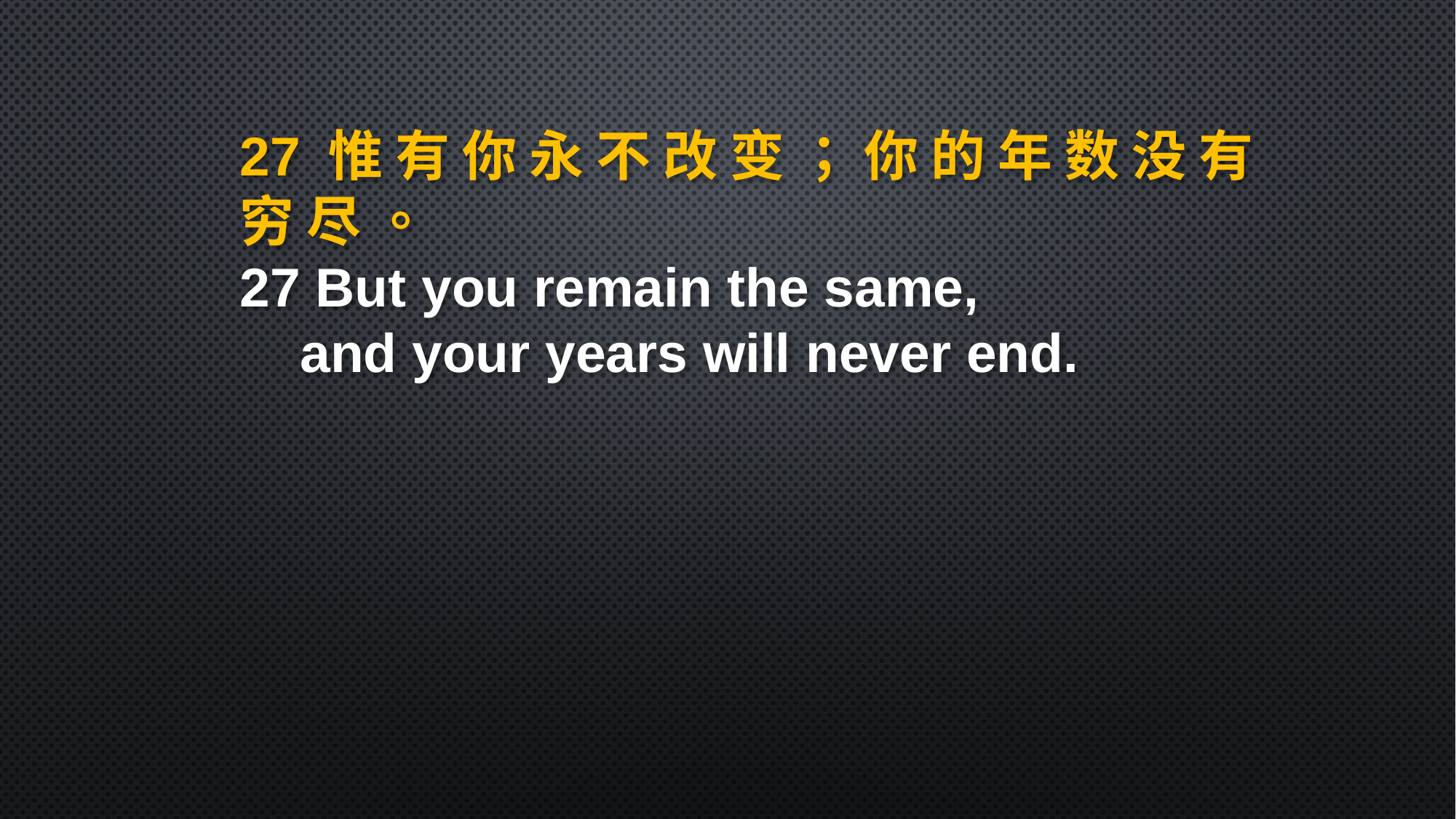

27 惟 有 你 永 不 改 变 ； 你 的 年 数 没 有 穷 尽 。
27 But you remain the same,
    and your years will never end.